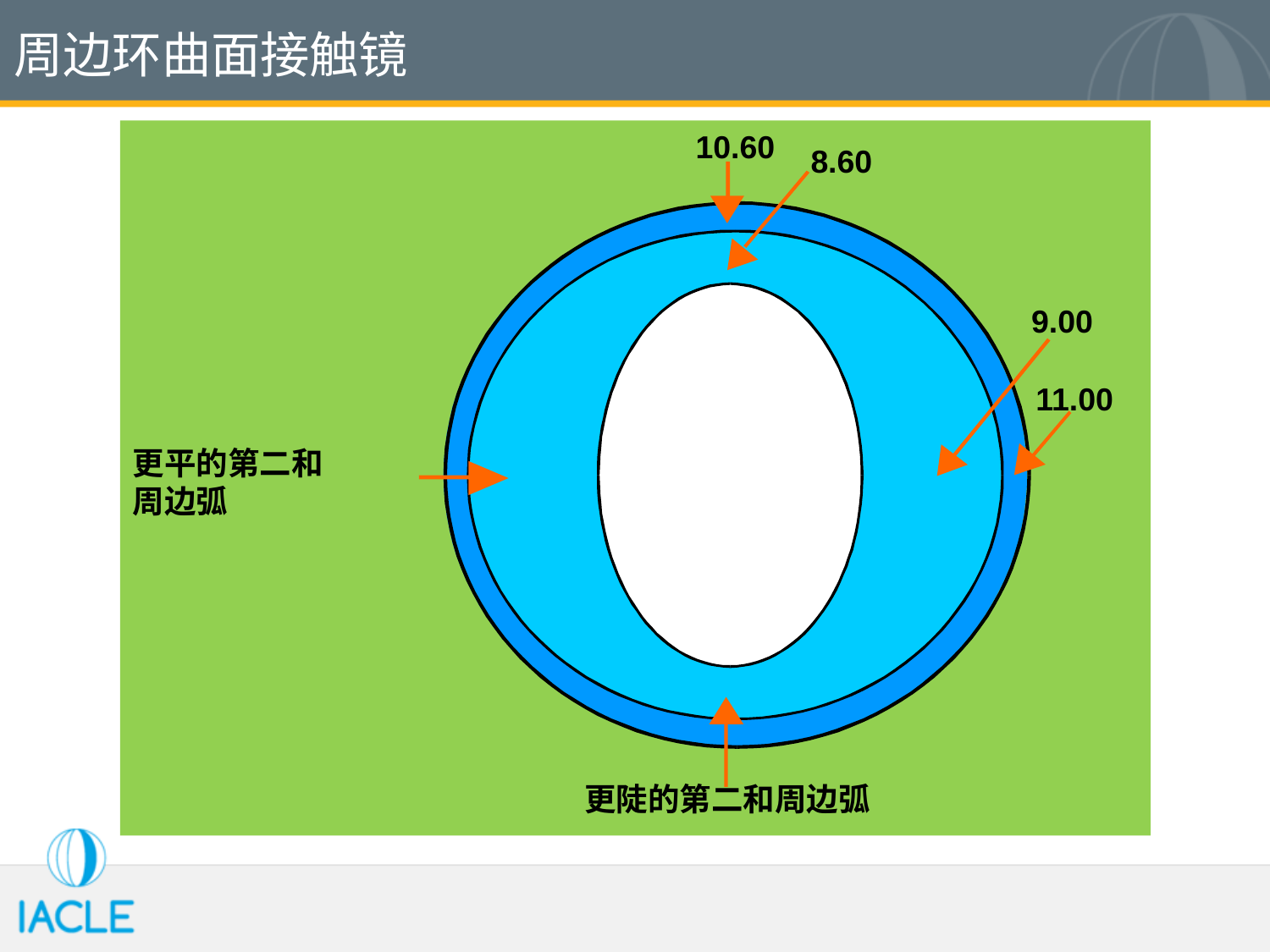

# 周边环曲面接触镜

10.60
8.60

9.00

11.00

更平的第二和
周边弧

更陡的第二和周边弧